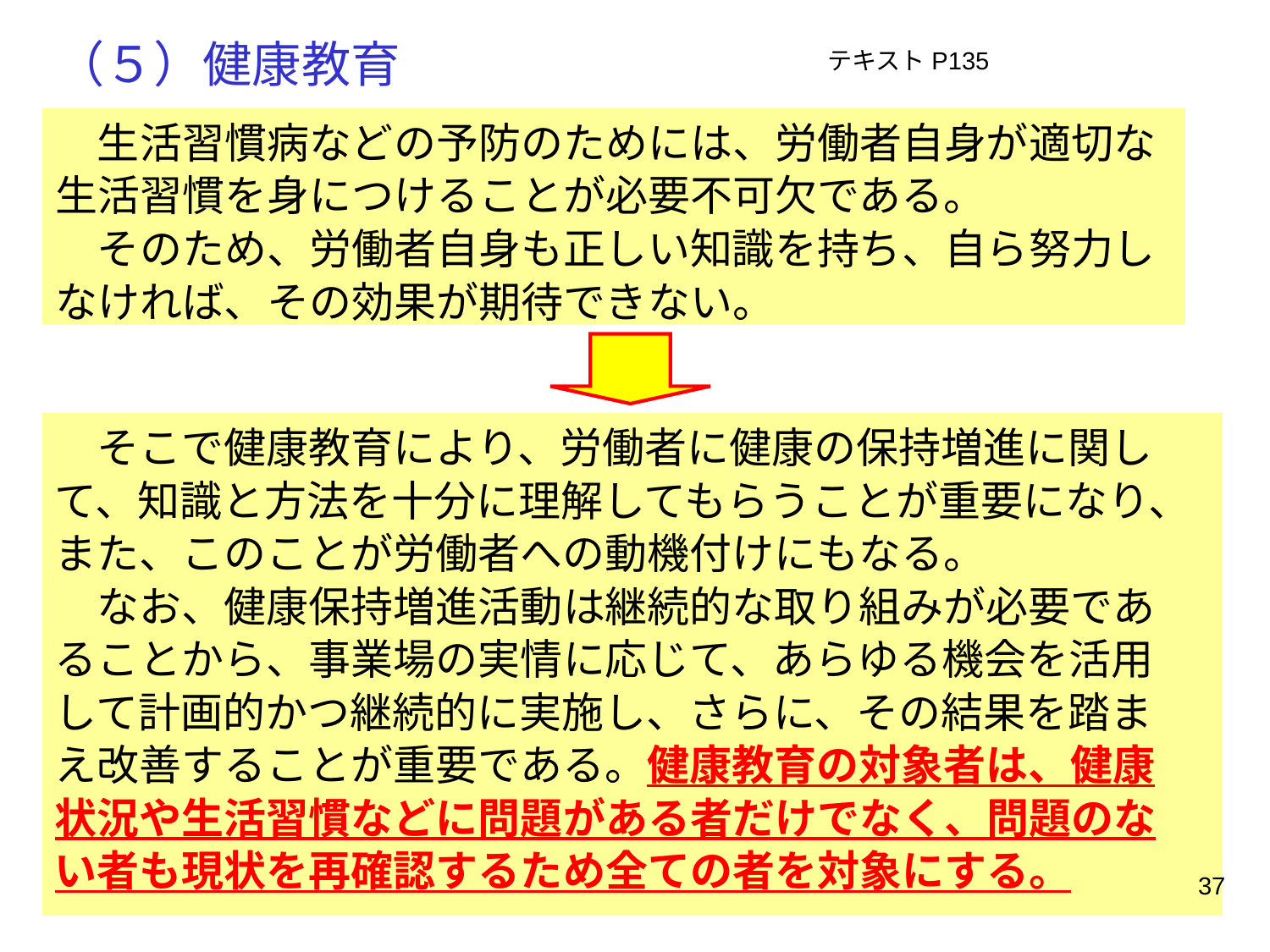

# （５）健康教育
テキストP135
　生活習慣病などの予防のためには、労働者自身が適切な
生活習慣を身につけることが必要不可欠である。
　そのため、労働者自身も正しい知識を持ち、自ら努力し
なければ、その効果が期待できない。

　そこで健康教育により、労働者に健康の保持増進に関し
て、知識と方法を十分に理解してもらうことが重要になり、
また、このことが労働者への動機付けにもなる。
　なお、健康保持増進活動は継続的な取り組みが必要であ
ることから、事業場の実情に応じて、あらゆる機会を活用
して計画的かつ継続的に実施し、さらに、その結果を踏ま
え改善することが重要である。健康教育の対象者は、健康
状況や生活習慣などに問題がある者だけでなく、問題のな
い者も現状を再確認するため全ての者を対象にする。
37